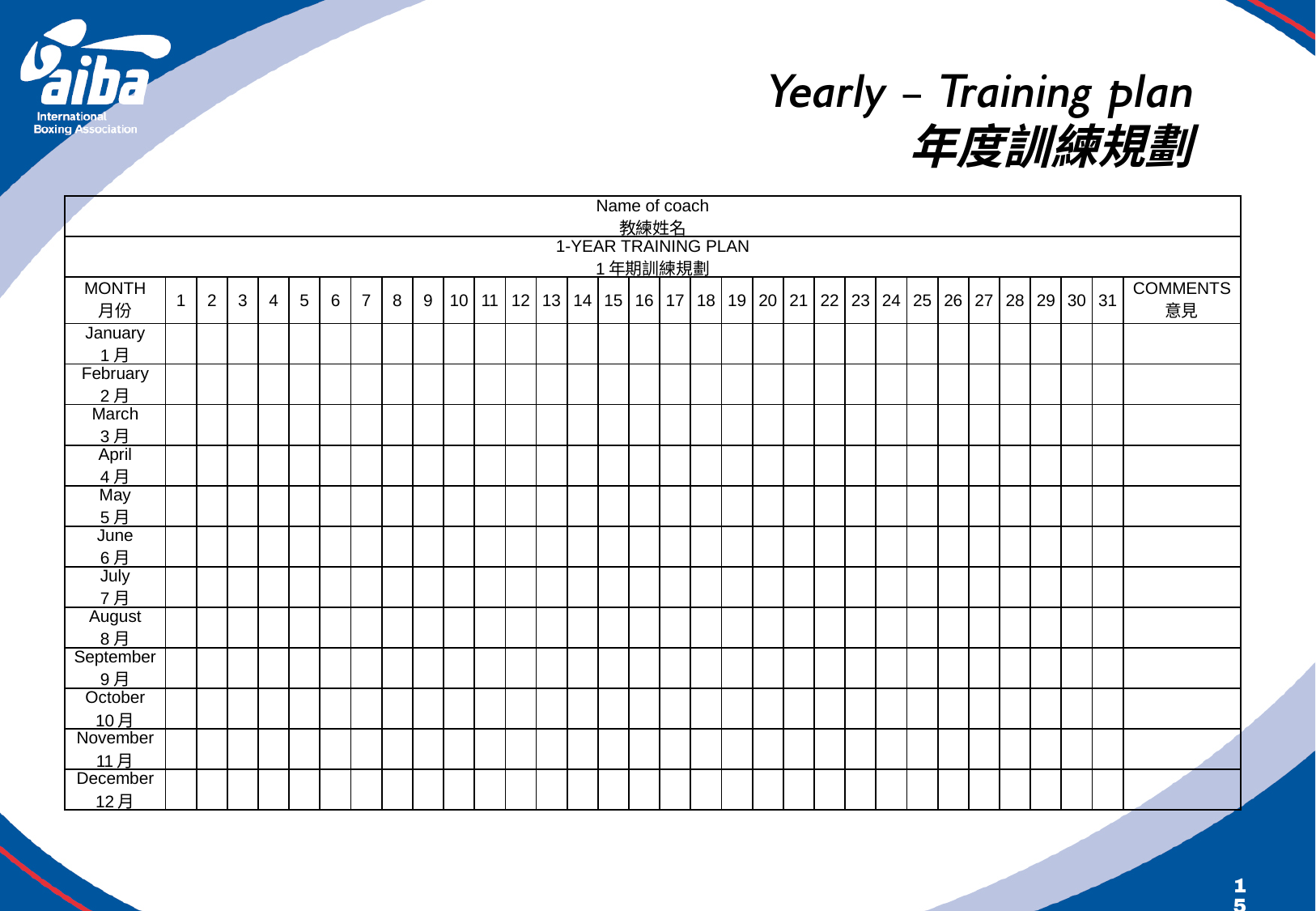

Yearly – Training plan
年度訓練規劃
| Name of coach 教練姓名 |  |  |  |  |  |  |  |  |  |  |  |  |  |  |  |  |  |  |  |  |  |  |  |  |  |  |  |  |  |  |  |  |
| --- | --- | --- | --- | --- | --- | --- | --- | --- | --- | --- | --- | --- | --- | --- | --- | --- | --- | --- | --- | --- | --- | --- | --- | --- | --- | --- | --- | --- | --- | --- | --- | --- |
| 1-YEAR TRAINING PLAN 1年期訓練規劃 |  |  |  |  |  |  |  |  |  |  |  |  |  |  |  |  |  |  |  |  |  |  |  |  |  |  |  |  |  |  |  |  |
| MONTH 月份 | 1 | 2 | 3 | 4 | 5 | 6 | 7 | 8 | 9 | 10 | 11 | 12 | 13 | 14 | 15 | 16 | 17 | 18 | 19 | 20 | 21 | 22 | 23 | 24 | 25 | 26 | 27 | 28 | 29 | 30 | 31 | COMMENTS 意見 |
| January 1月 |  |  |  |  |  |  |  |  |  |  |  |  |  |  |  |  |  |  |  |  |  |  |  |  |  |  |  |  |  |  |  |  |
| February 2月 |  |  |  |  |  |  |  |  |  |  |  |  |  |  |  |  |  |  |  |  |  |  |  |  |  |  |  |  |  |  |  |  |
| March 3月 |  |  |  |  |  |  |  |  |  |  |  |  |  |  |  |  |  |  |  |  |  |  |  |  |  |  |  |  |  |  |  |  |
| April 4月 |  |  |  |  |  |  |  |  |  |  |  |  |  |  |  |  |  |  |  |  |  |  |  |  |  |  |  |  |  |  |  |  |
| May 5月 |  |  |  |  |  |  |  |  |  |  |  |  |  |  |  |  |  |  |  |  |  |  |  |  |  |  |  |  |  |  |  |  |
| June 6月 |  |  |  |  |  |  |  |  |  |  |  |  |  |  |  |  |  |  |  |  |  |  |  |  |  |  |  |  |  |  |  |  |
| July 7月 |  |  |  |  |  |  |  |  |  |  |  |  |  |  |  |  |  |  |  |  |  |  |  |  |  |  |  |  |  |  |  |  |
| August 8月 |  |  |  |  |  |  |  |  |  |  |  |  |  |  |  |  |  |  |  |  |  |  |  |  |  |  |  |  |  |  |  |  |
| September 9月 |  |  |  |  |  |  |  |  |  |  |  |  |  |  |  |  |  |  |  |  |  |  |  |  |  |  |  |  |  |  |  |  |
| October 10月 |  |  |  |  |  |  |  |  |  |  |  |  |  |  |  |  |  |  |  |  |  |  |  |  |  |  |  |  |  |  |  |  |
| November 11月 |  |  |  |  |  |  |  |  |  |  |  |  |  |  |  |  |  |  |  |  |  |  |  |  |  |  |  |  |  |  |  |  |
| December 12月 |  |  |  |  |  |  |  |  |  |  |  |  |  |  |  |  |  |  |  |  |  |  |  |  |  |  |  |  |  |  |  |  |
15